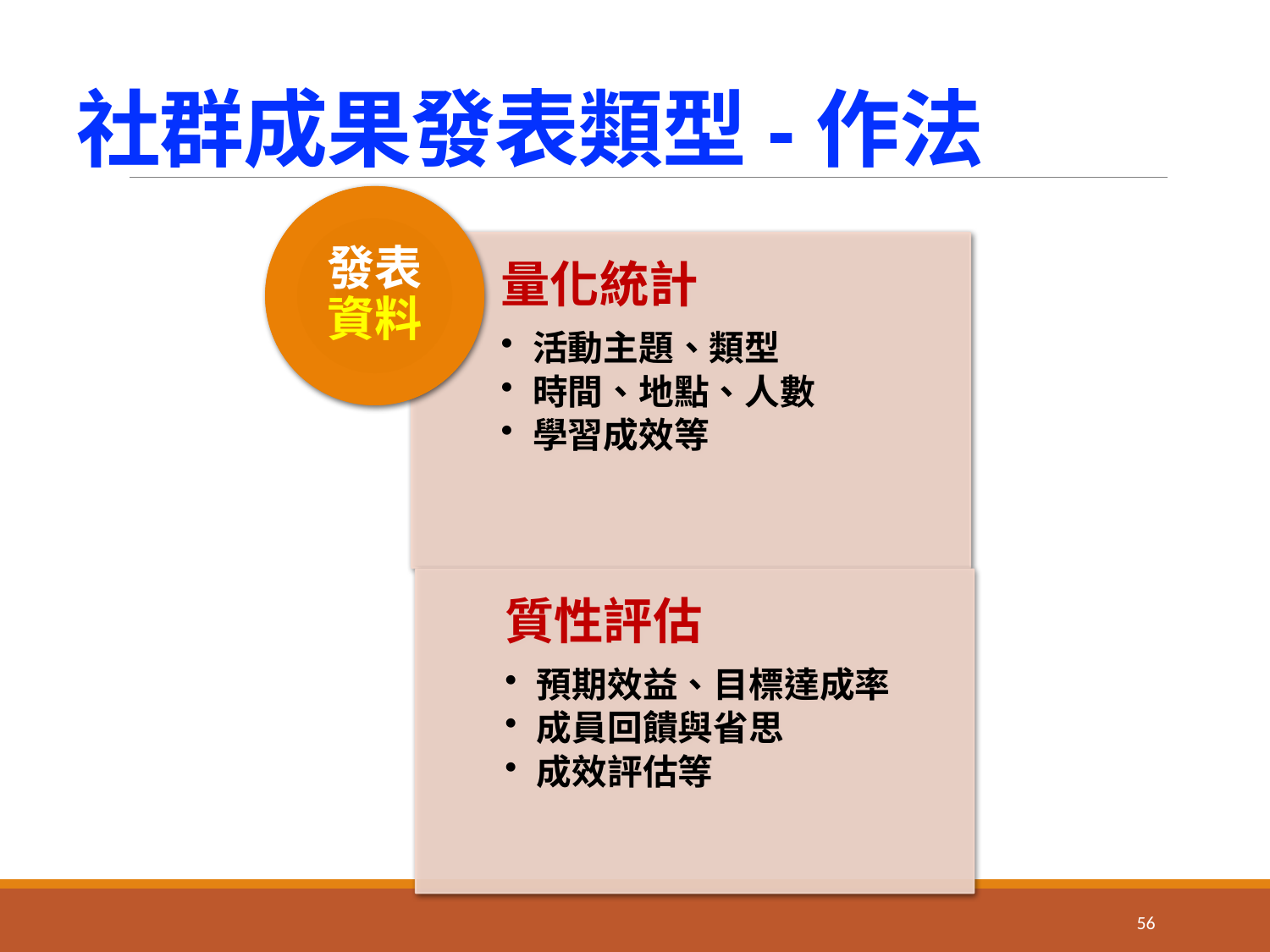

# 社群成果發表類型-作法
量化統計
活動主題、類型
時間、地點、人數
學習成效等
質性評估
預期效益、目標達成率
成員回饋與省思
成效評估等
發表
資料
56